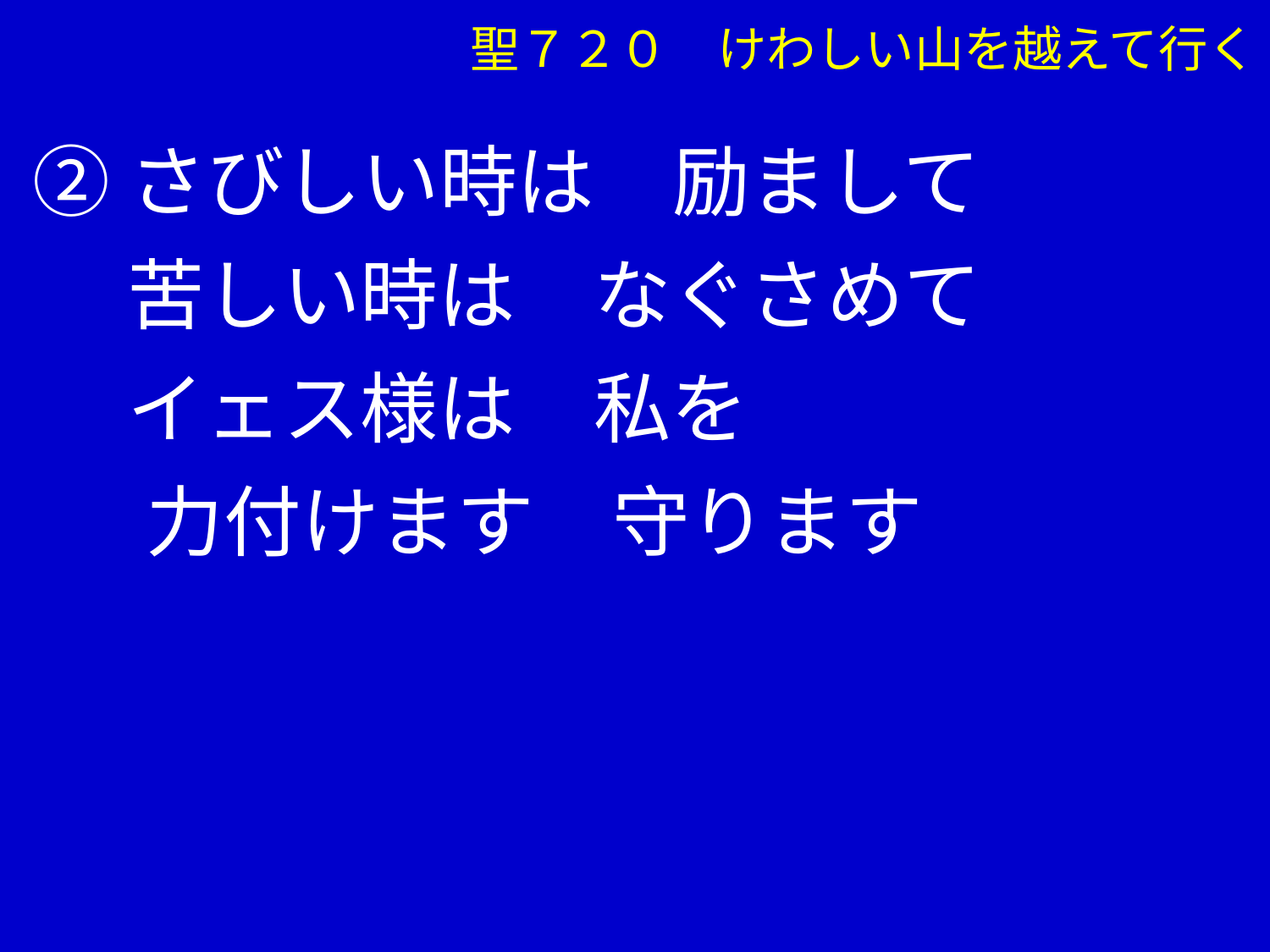

聖７２０　けわしい山を越えて行く
②さびしい時は　励まして
　 苦しい時は　なぐさめて
　 イェス様は　私を
 　力付けます　守ります